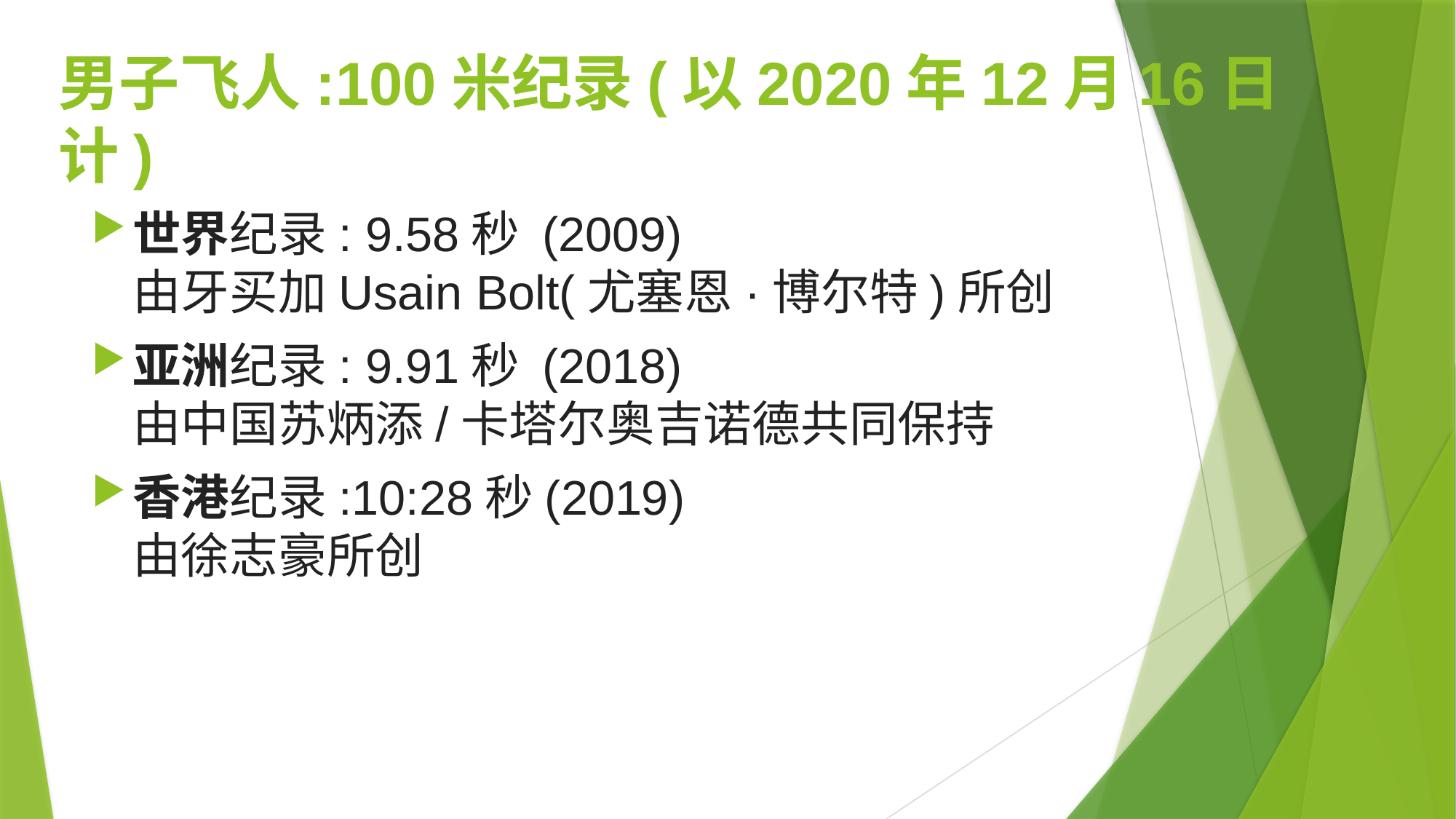

# 男子飞人:100米纪录(以2020年12月16日计)
世界纪录: 9.58秒 (2009)
由牙买加Usain Bolt(尤塞恩·博尔特)所创
亚洲纪录: 9.91秒 (2018)
由中国苏炳添/卡塔尔奥吉诺德共同保持
香港纪录:10:28秒(2019)
由徐志豪所创